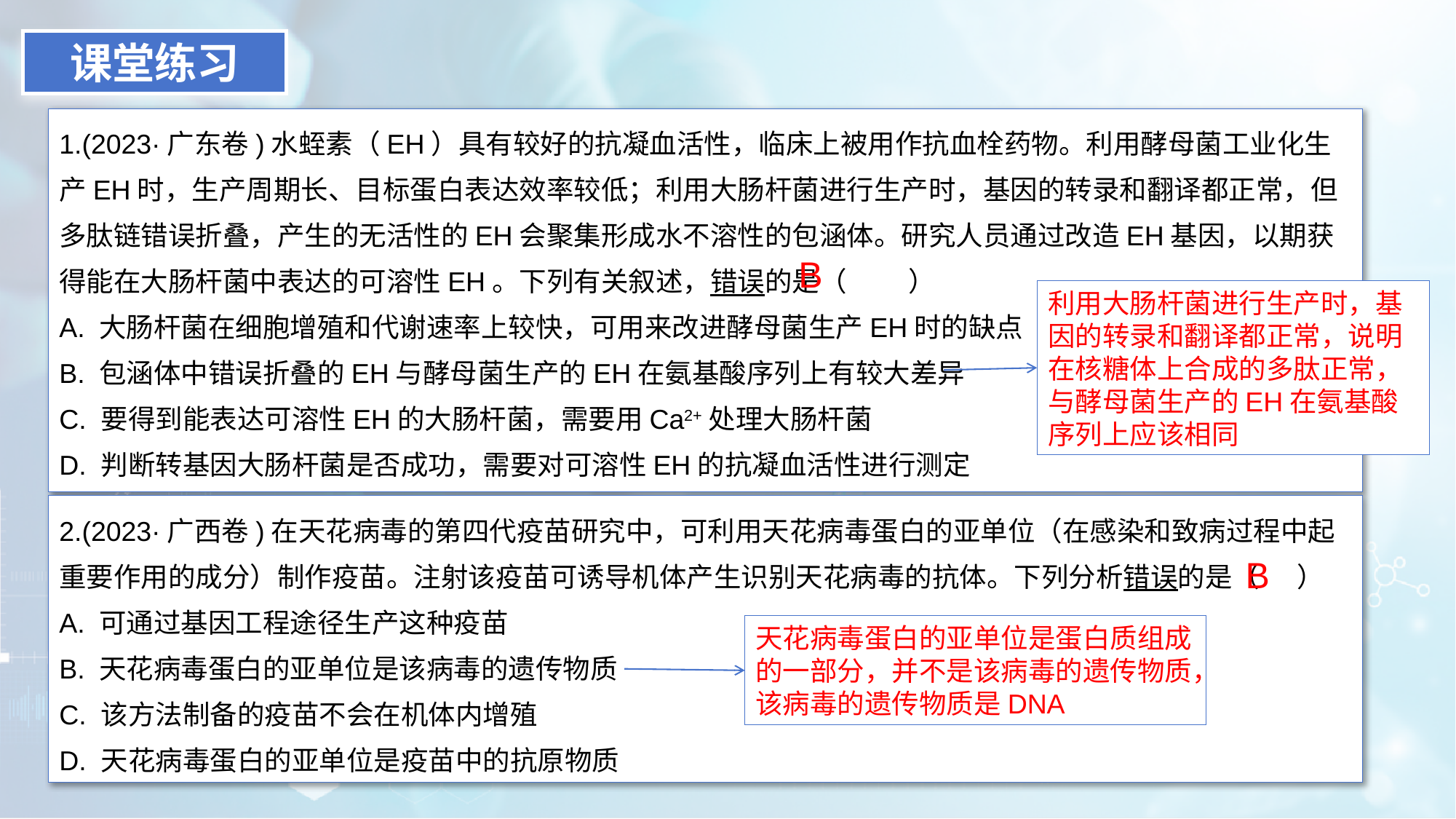

课堂练习
1.(2023·广东卷)水蛭素（EH）具有较好的抗凝血活性，临床上被用作抗血栓药物。利用酵母菌工业化生产EH时，生产周期长、目标蛋白表达效率较低；利用大肠杆菌进行生产时，基因的转录和翻译都正常，但多肽链错误折叠，产生的无活性的EH会聚集形成水不溶性的包涵体。研究人员通过改造EH基因，以期获得能在大肠杆菌中表达的可溶性EH。下列有关叙述，错误的是（          ）
A. 大肠杆菌在细胞增殖和代谢速率上较快，可用来改进酵母菌生产EH时的缺点
B. 包涵体中错误折叠的EH与酵母菌生产的EH在氨基酸序列上有较大差异
C. 要得到能表达可溶性EH的大肠杆菌，需要用Ca2+处理大肠杆菌
D. 判断转基因大肠杆菌是否成功，需要对可溶性EH的抗凝血活性进行测定
B
利用大肠杆菌进行生产时，基因的转录和翻译都正常，说明在核糖体上合成的多肽正常，与酵母菌生产的EH在氨基酸序列上应该相同
2.(2023·广西卷)在天花病毒的第四代疫苗研究中，可利用天花病毒蛋白的亚单位（在感染和致病过程中起重要作用的成分）制作疫苗。注射该疫苗可诱导机体产生识别天花病毒的抗体。下列分析错误的是（      ）
A. 可通过基因工程途径生产这种疫苗
B. 天花病毒蛋白的亚单位是该病毒的遗传物质
C. 该方法制备的疫苗不会在机体内增殖
D. 天花病毒蛋白的亚单位是疫苗中的抗原物质
B
天花病毒蛋白的亚单位是蛋白质组成的一部分，并不是该病毒的遗传物质，该病毒的遗传物质是DNA